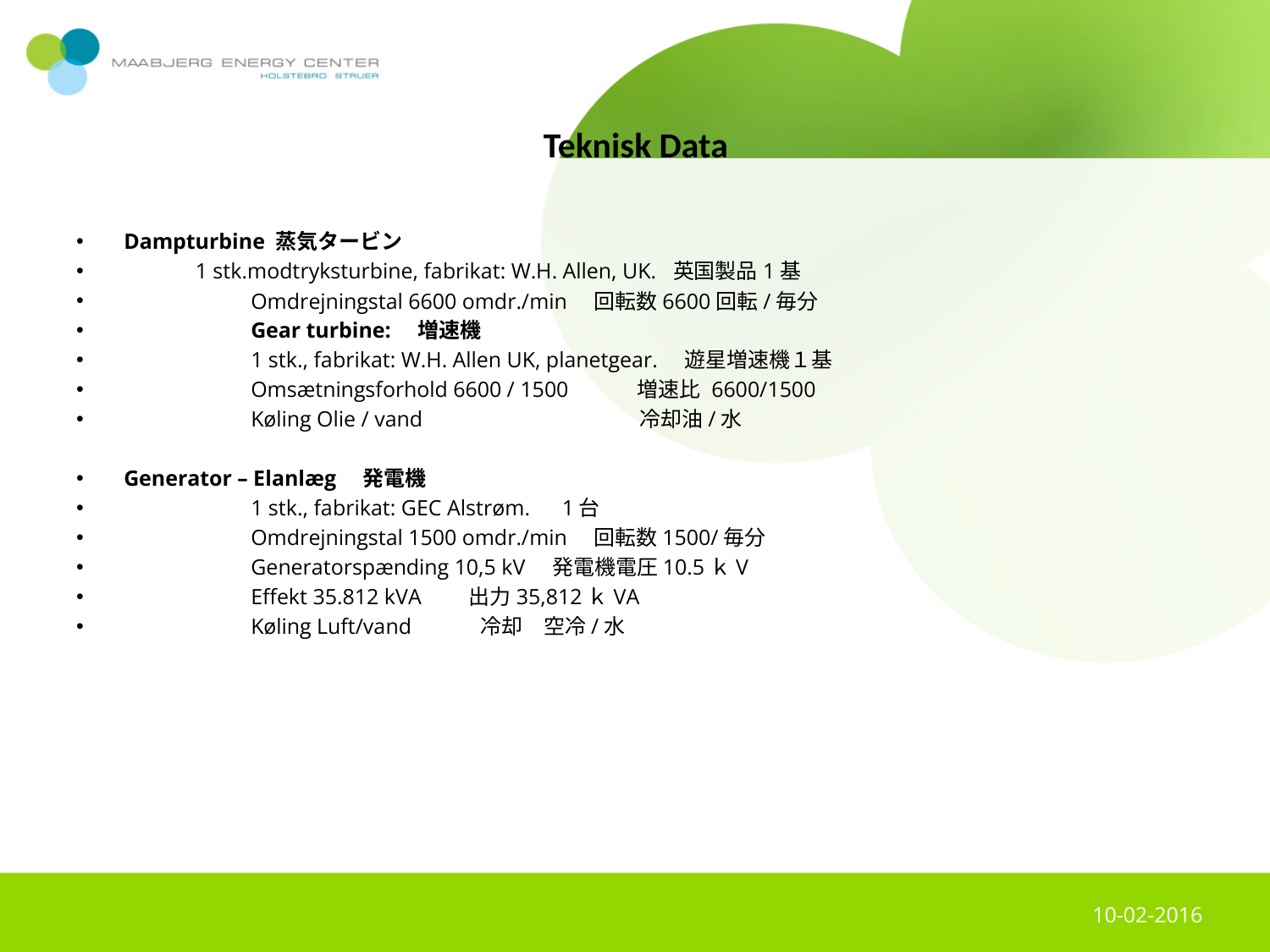

#
Teknisk Data
Dampturbine 蒸気タービン
             1 stk.modtryksturbine, fabrikat: W.H. Allen, UK.  英国製品1基
	Omdrejningstal 6600 omdr./min　回転数6600回転/毎分
	Gear turbine:　増速機
	1 stk., fabrikat: W.H. Allen UK, planetgear.　遊星増速機１基
	Omsætningsforhold 6600 / 1500　　　増速比 6600/1500
	Køling Olie / vand　　　　　　　　　　冷却油/水

Generator – Elanlæg　発電機
	1 stk., fabrikat: GEC Alstrøm.　1台
	Omdrejningstal 1500 omdr./min　回転数1500/毎分
	Generatorspænding 10,5 kV　発電機電圧10.5ｋV
	Effekt 35.812 kVA　　出力35,812ｋVA
	Køling Luft/vand　　　冷却　空冷/水

10-02-2016